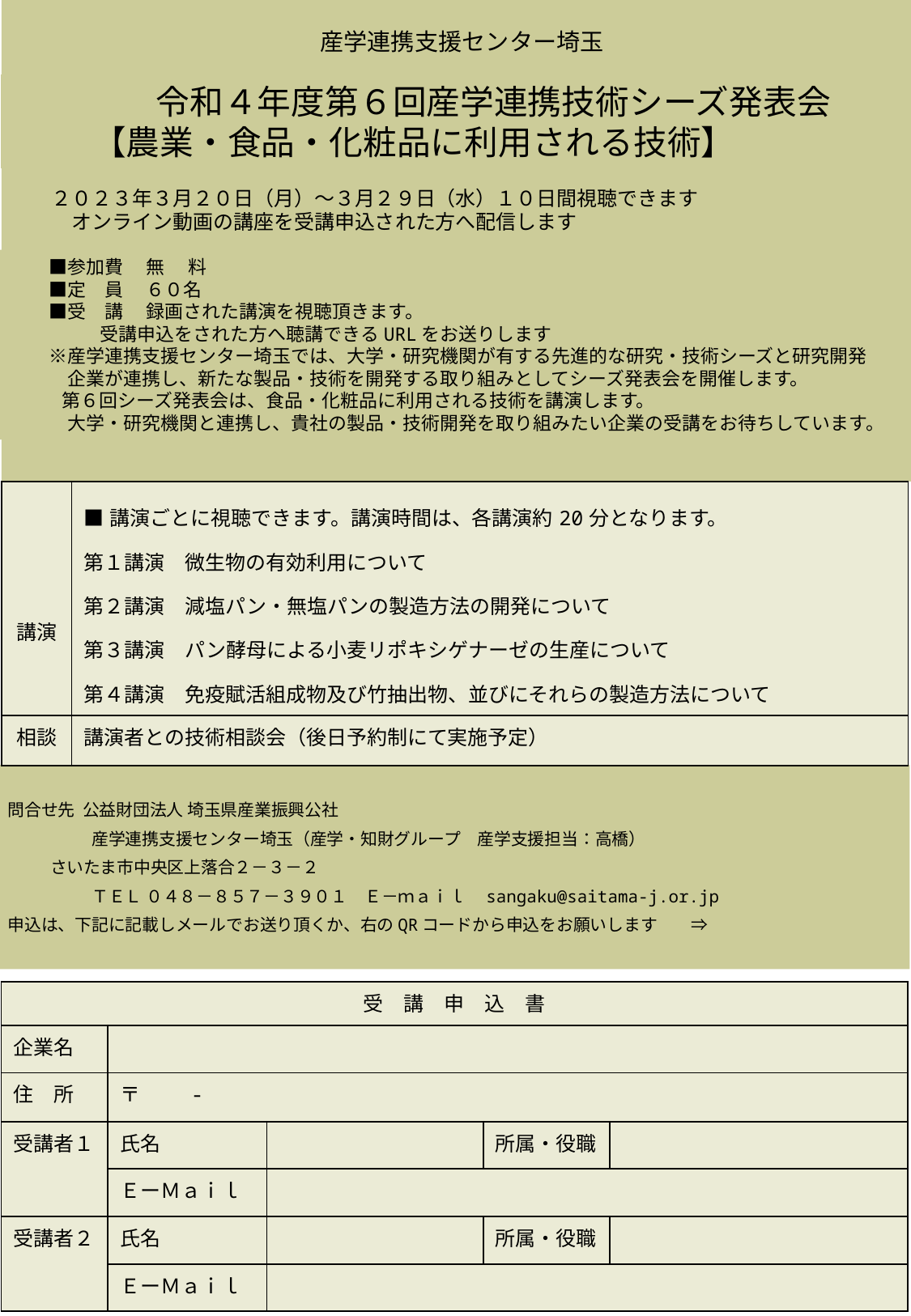

産学連携支援センター埼玉
　　　 　令和４年度第６回産学連携技術シーズ発表会
     　【農業・食品・化粧品に利用される技術】
２０２３年３月２０日（月）～３月２９日（水）１０日間視聴できます
　オンライン動画の講座を受講申込された方へ配信します
　　■参加費 　無　 料
　　■定　員　 ６０名
　　■受　講　 録画された講演を視聴頂きます。
    　　       受講申込をされた方へ聴講できるURLをお送りします
　　※産学連携支援センター埼玉では、大学・研究機関が有する先進的な研究・技術シーズと研究開発
　　　企業が連携し、新たな製品・技術を開発する取り組みとしてシーズ発表会を開催します。
  　　第６回シーズ発表会は、食品・化粧品に利用される技術を講演します。
　　　大学・研究機関と連携し、貴社の製品・技術開発を取り組みたい企業の受講をお待ちしています。
| 講演 | ■講演ごとに視聴できます。講演時間は、各講演約20分となります。 第１講演　微生物の有効利用について 第２講演　減塩パン・無塩パンの製造方法の開発について 第３講演　パン酵母による小麦リポキシゲナーゼの生産について 第４講演　免疫賦活組成物及び竹抽出物、並びにそれらの製造方法について 第５講演　有用タンパク質の増産を目指した新規エピトープタグの開発 |
| --- | --- |
| 相談 | 講演者との技術相談会（後日予約制にて実施予定） |

問合せ先  公益財団法人 埼玉県産業振興公社
　　　　　産学連携支援センター埼玉（産学・知財グループ　産学支援担当：高橋）
          さいたま市中央区上落合２－３－２
　　　　　ＴＥＬ ０４８－８５７－３９０１　Ｅ－ｍａｉｌ　sangaku@saitama-j.or.jp
申込は、下記に記載しメールでお送り頂くか、右のQRコードから申込をお願いします　　⇒

| 受　講　申　込　書 |  |  |  |  |
| --- | --- | --- | --- | --- |
| 企業名 |  |  |  |  |
| 住　所 | 〒　　 - |  |  |  |
| 受講者１ | 氏名 |  | 所属・役職 |  |
|  | ＥーＭａｉｌ |  |  |  |
| 受講者２ | 氏名 |  | 所属・役職 |  |
|  | ＥーＭａｉｌ |  |  |  |